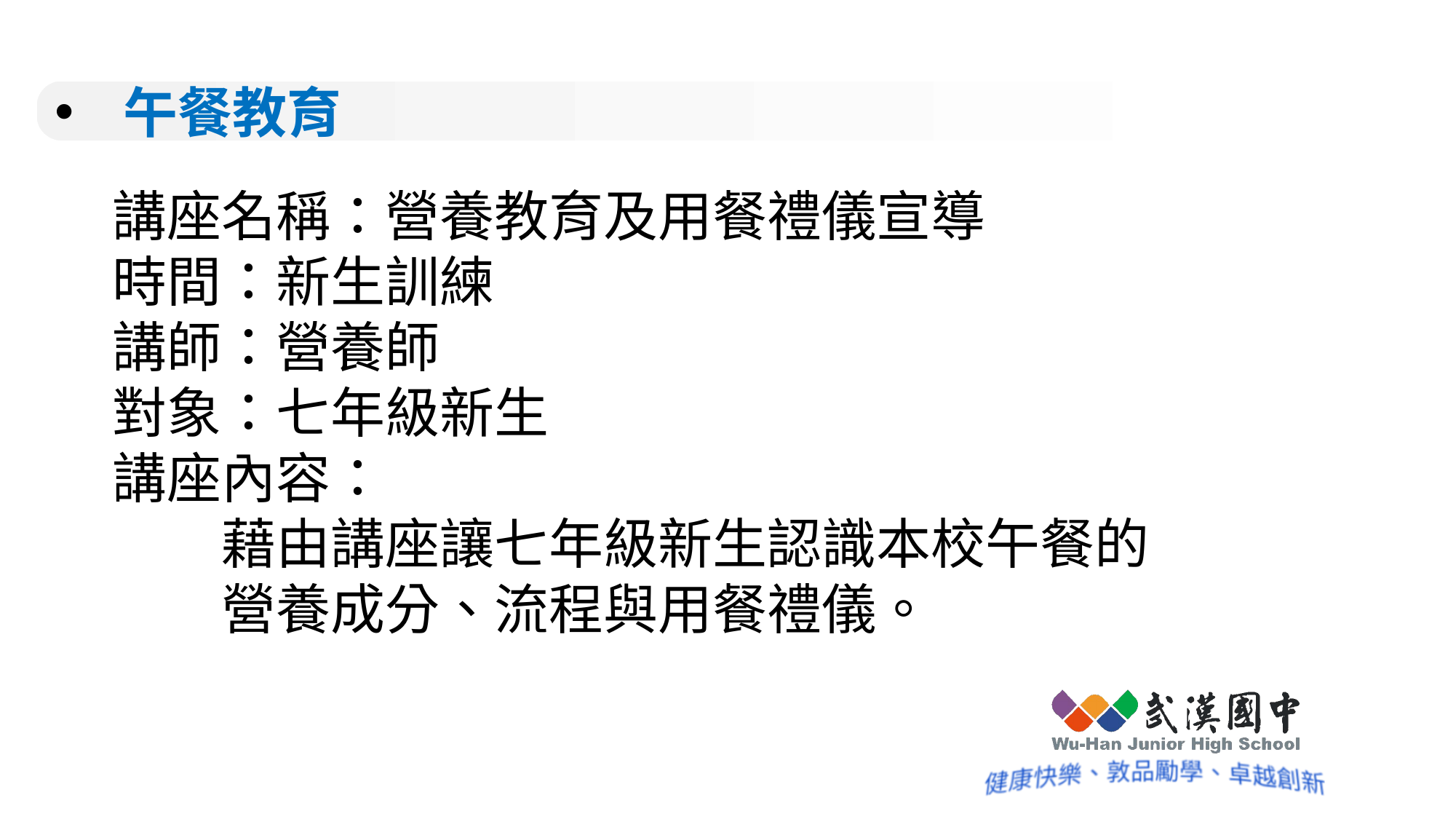

午餐教育
講座名稱：營養教育及用餐禮儀宣導
時間：新生訓練
講師：營養師
對象：七年級新生
講座內容：
	藉由講座讓七年級新生認識本校午餐的
	營養成分、流程與用餐禮儀。